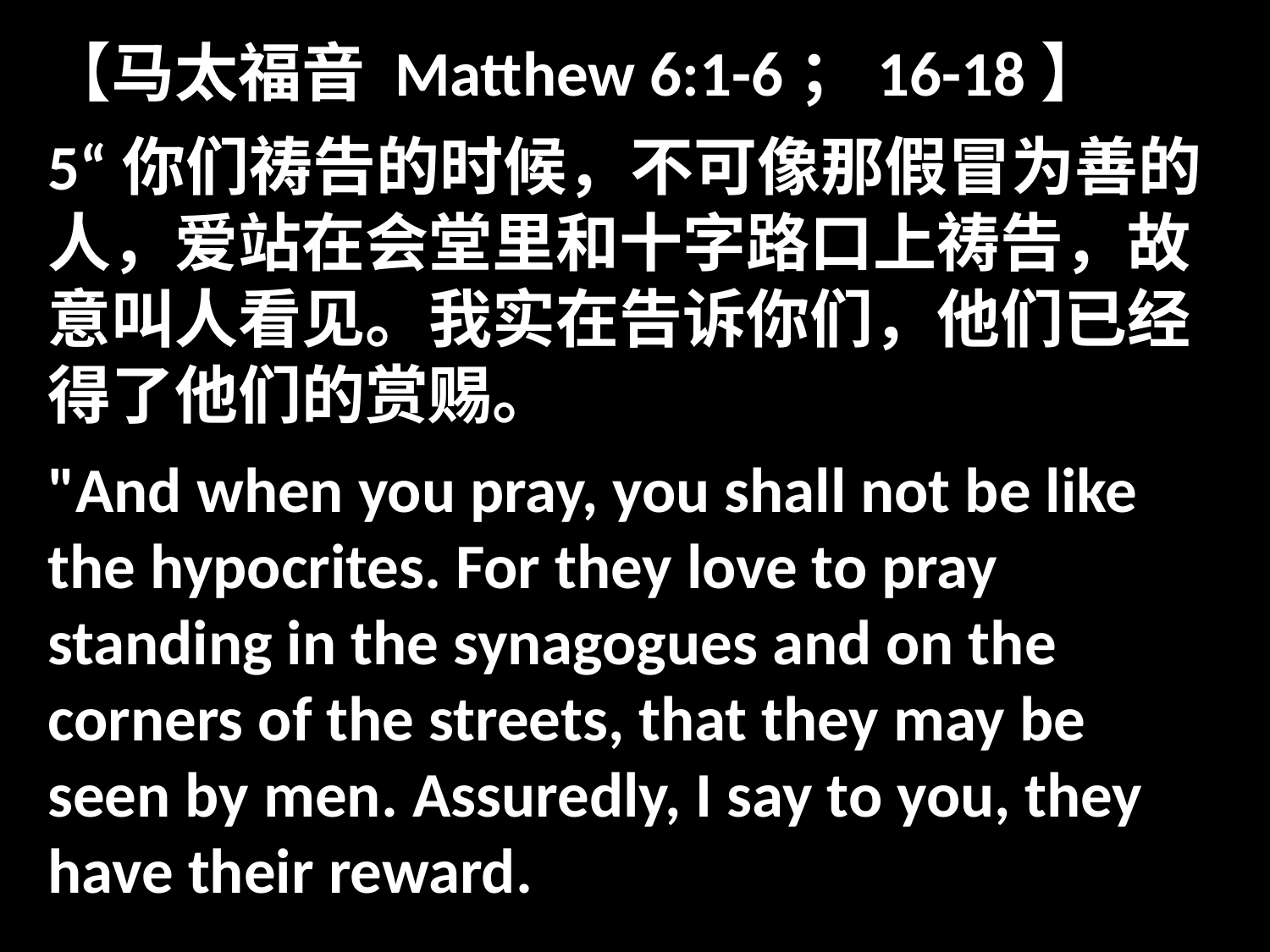

【马太福音 Matthew 6:1-6；16-18】
5“你们祷告的时候，不可像那假冒为善的人，爱站在会堂里和十字路口上祷告，故意叫人看见。我实在告诉你们，他们已经得了他们的赏赐。
"And when you pray, you shall not be like the hypocrites. For they love to pray standing in the synagogues and on the corners of the streets, that they may be seen by men. Assuredly, I say to you, they have their reward.